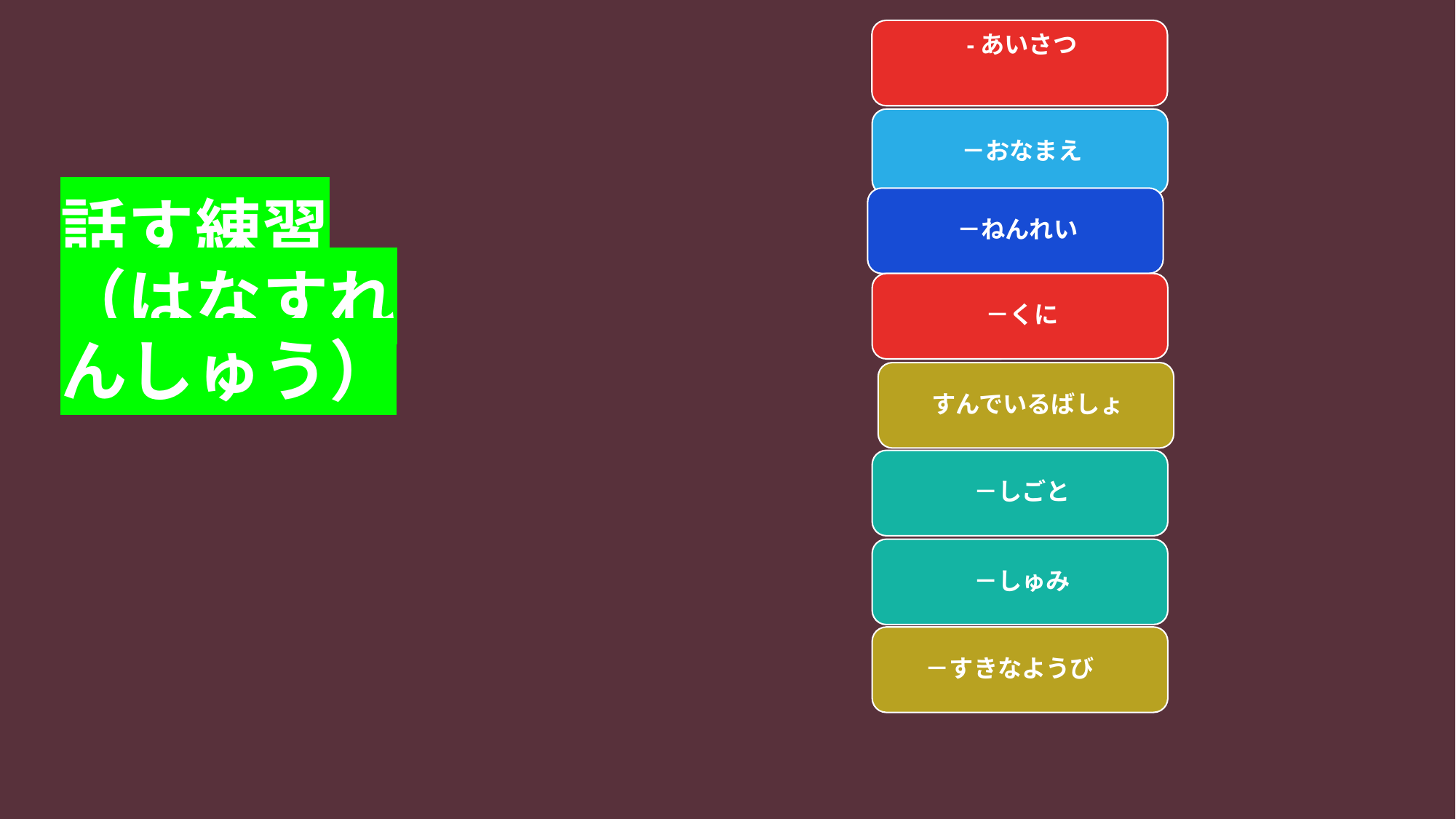

# 話す練習（はなすれんしゅう）
-あいさつ

－すきなようび
－しゅみ
－おなまえ
－ねんれい
－くに
すんでいるばしょ
－しごと